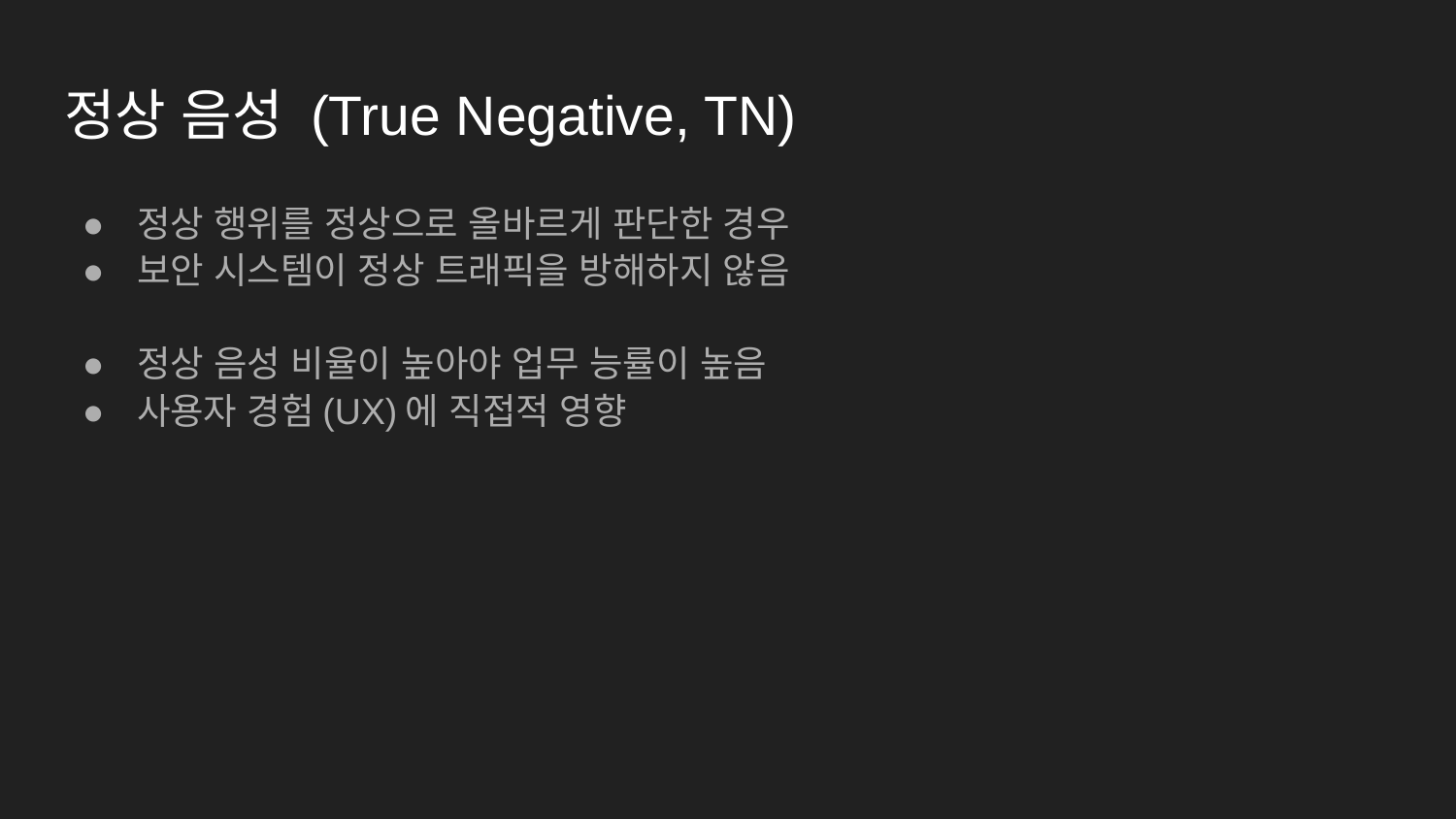

# 정상 음성 (True Negative, TN)
정상 행위를 정상으로 올바르게 판단한 경우
보안 시스템이 정상 트래픽을 방해하지 않음
정상 음성 비율이 높아야 업무 능률이 높음
사용자 경험(UX)에 직접적 영향